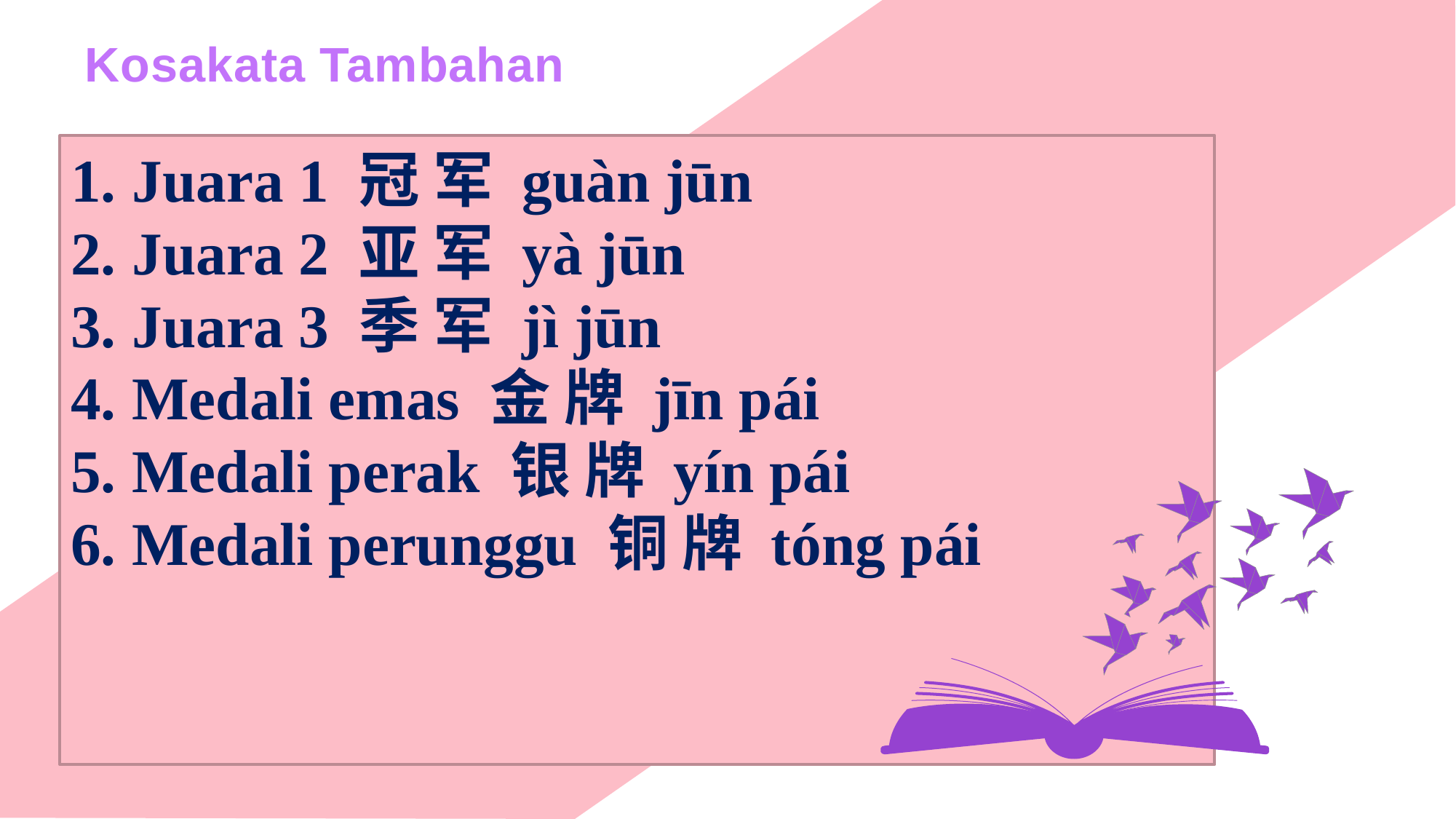

Kosakata Tambahan
Juara 1 冠 军 guàn jūn
Juara 2 亚 军 yà jūn
Juara 3 季 军 jì jūn
Medali emas 金 牌 jīn pái
Medali perak 银 牌 yín pái
Medali perunggu 铜 牌 tóng pái